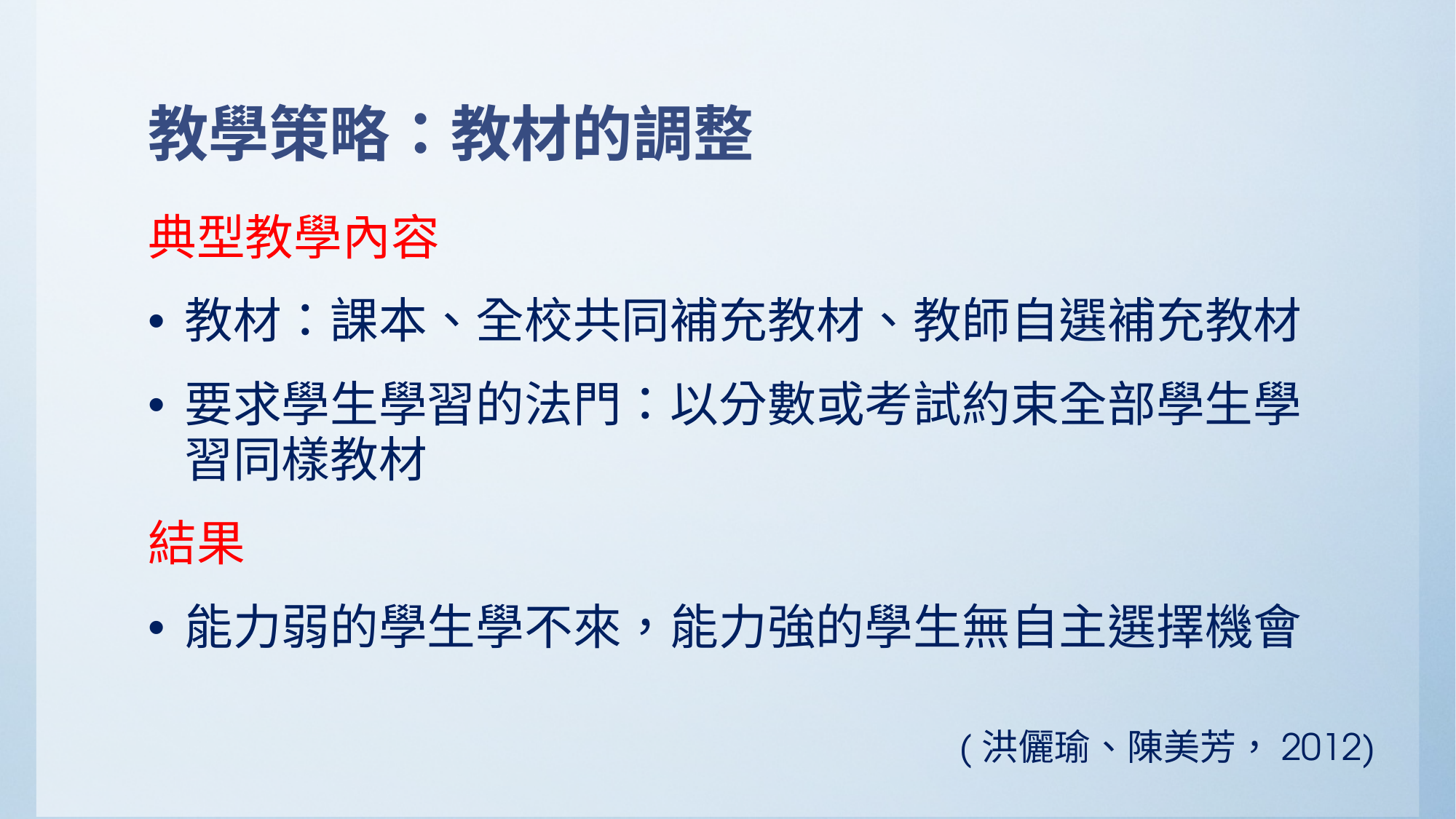

# 教學策略：教材的調整
典型教學內容
教材：課本、全校共同補充教材、教師自選補充教材
要求學生學習的法門：以分數或考試約束全部學生學習同樣教材
結果
能力弱的學生學不來，能力強的學生無自主選擇機會

(洪儷瑜、陳美芳，2012)